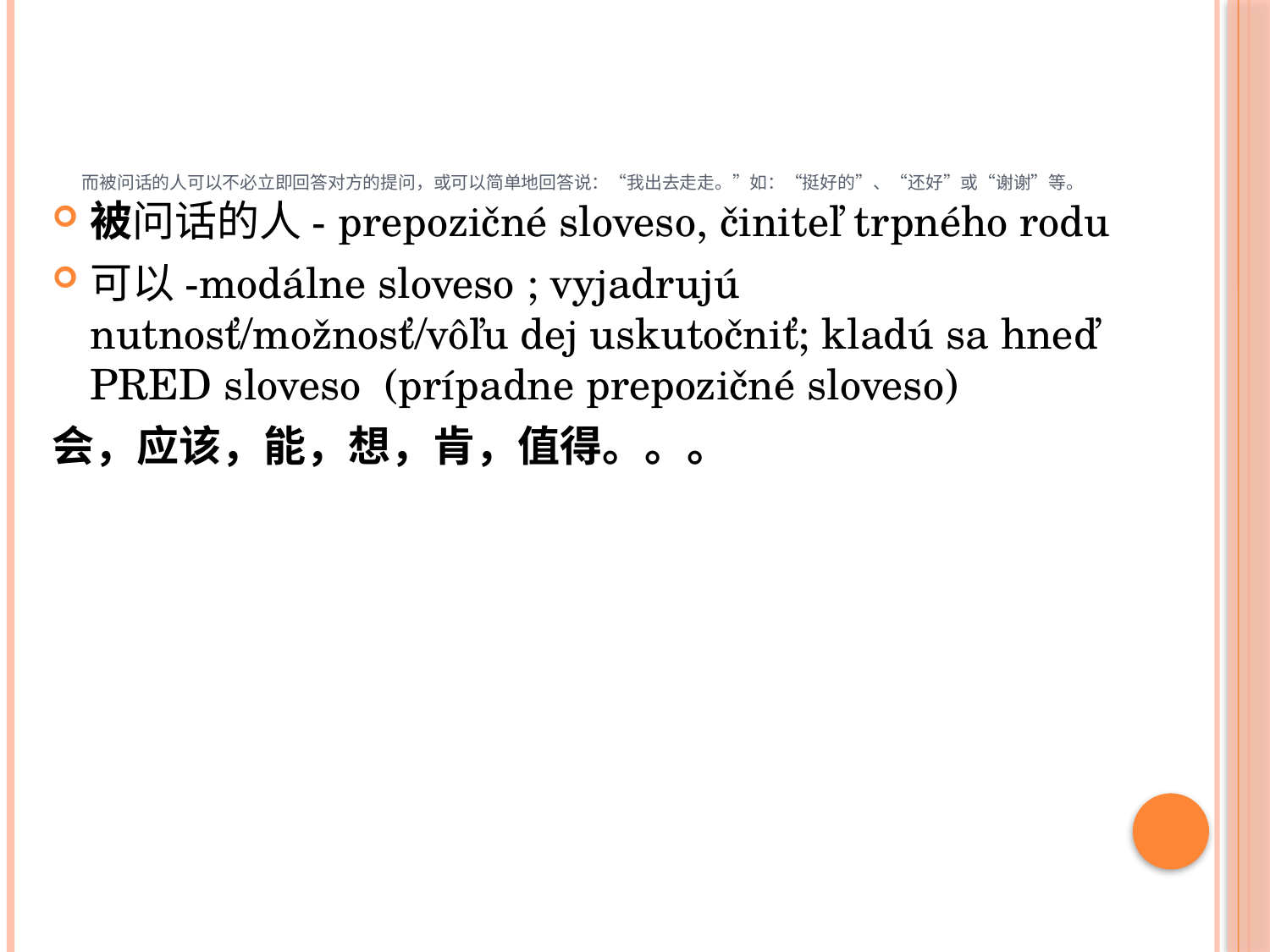

# 而被问话的人可以不必立即回答对方的提问，或可以简单地回答说：“我出去走走。”如：“挺好的”、“还好”或“谢谢”等。
被问话的人- prepozičné sloveso, činiteľ trpného rodu
可以-modálne sloveso ; vyjadrujú nutnosť/možnosť/vôľu dej uskutočniť; kladú sa hneď PRED sloveso  (prípadne prepozičné sloveso)
会，应该，能，想，肯，值得。。。